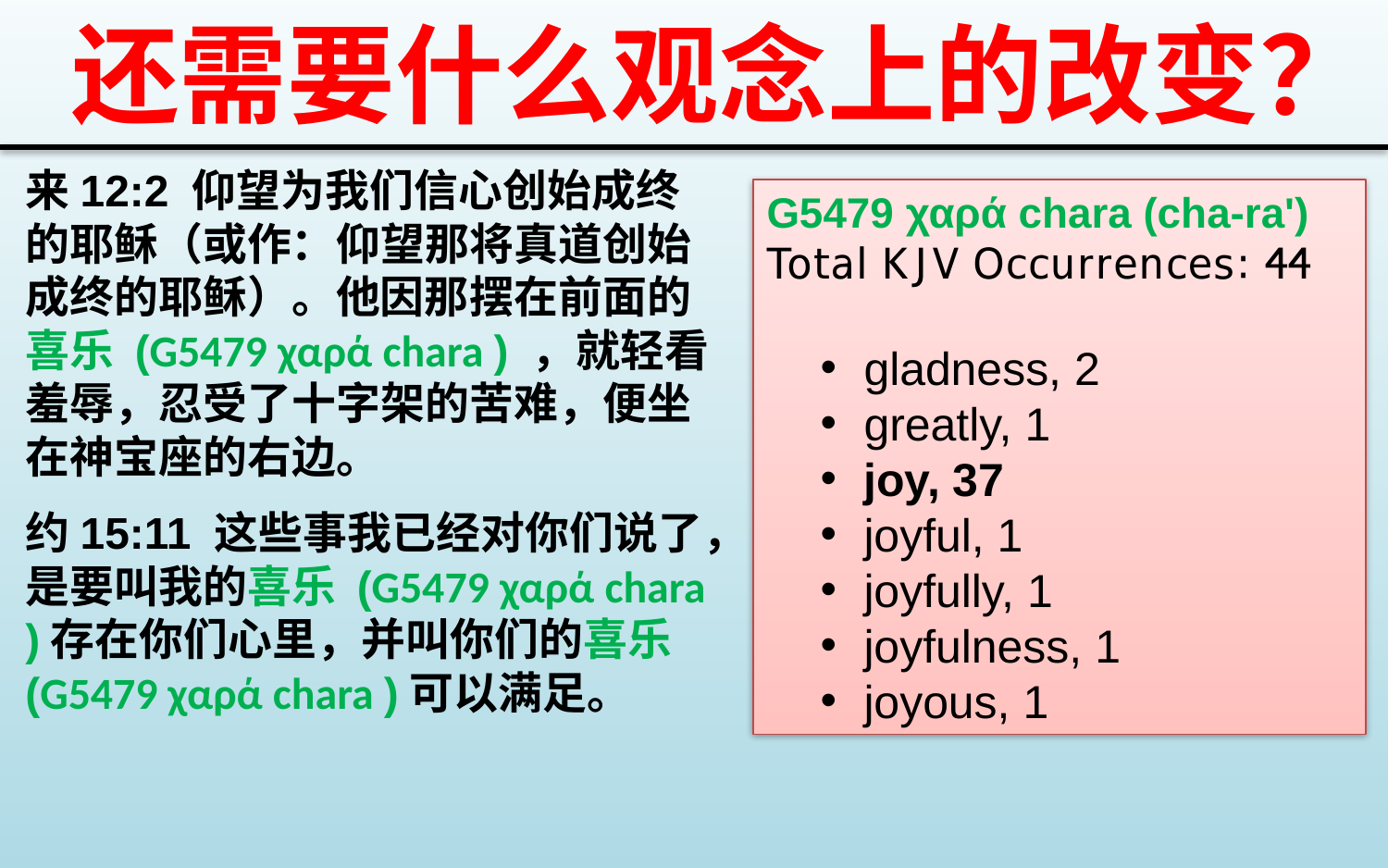

还需要什么观念上的改变？
来12:2 仰望为我们信心创始成终的耶稣（或作：仰望那将真道创始成终的耶稣）。他因那摆在前面的喜乐 (G5479 χαρά chara ) ，就轻看羞辱，忍受了十字架的苦难，便坐在神宝座的右边。
约15:11 这些事我已经对你们说了，是要叫我的喜乐 (G5479 χαρά chara )存在你们心里，并叫你们的喜乐 (G5479 χαρά chara )可以满足。
G5479 χαρά chara (cha-ra')
Total KJV Occurrences: 44

gladness, 2
greatly, 1
joy, 37
joyful, 1
joyfully, 1
joyfulness, 1
joyous, 1